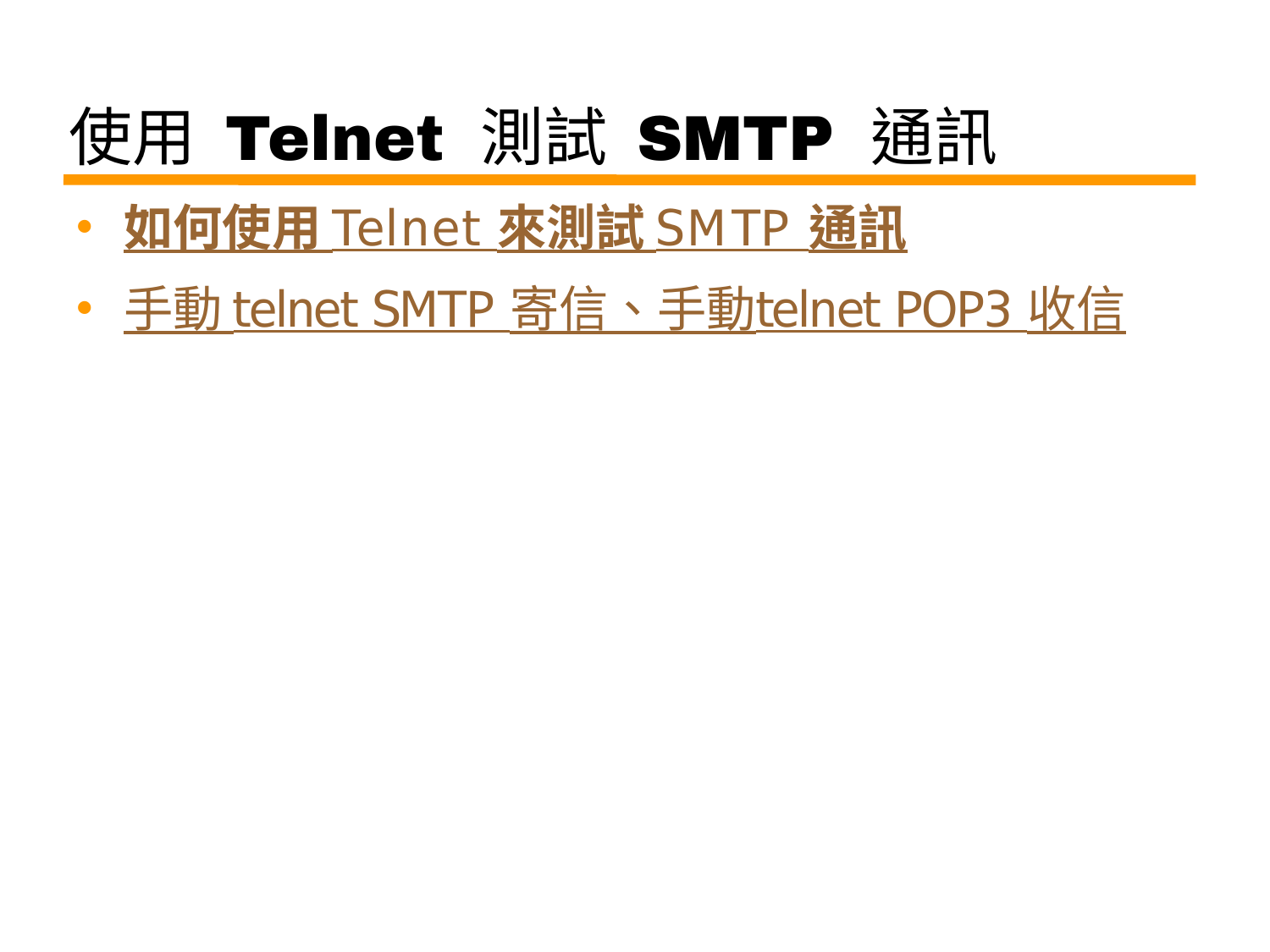

# 使用 Telnet 測試 SMTP 通訊
如何使用 Telnet 來測試 SMTP 通訊
手動 telnet SMTP 寄信、手動telnet POP3 收信